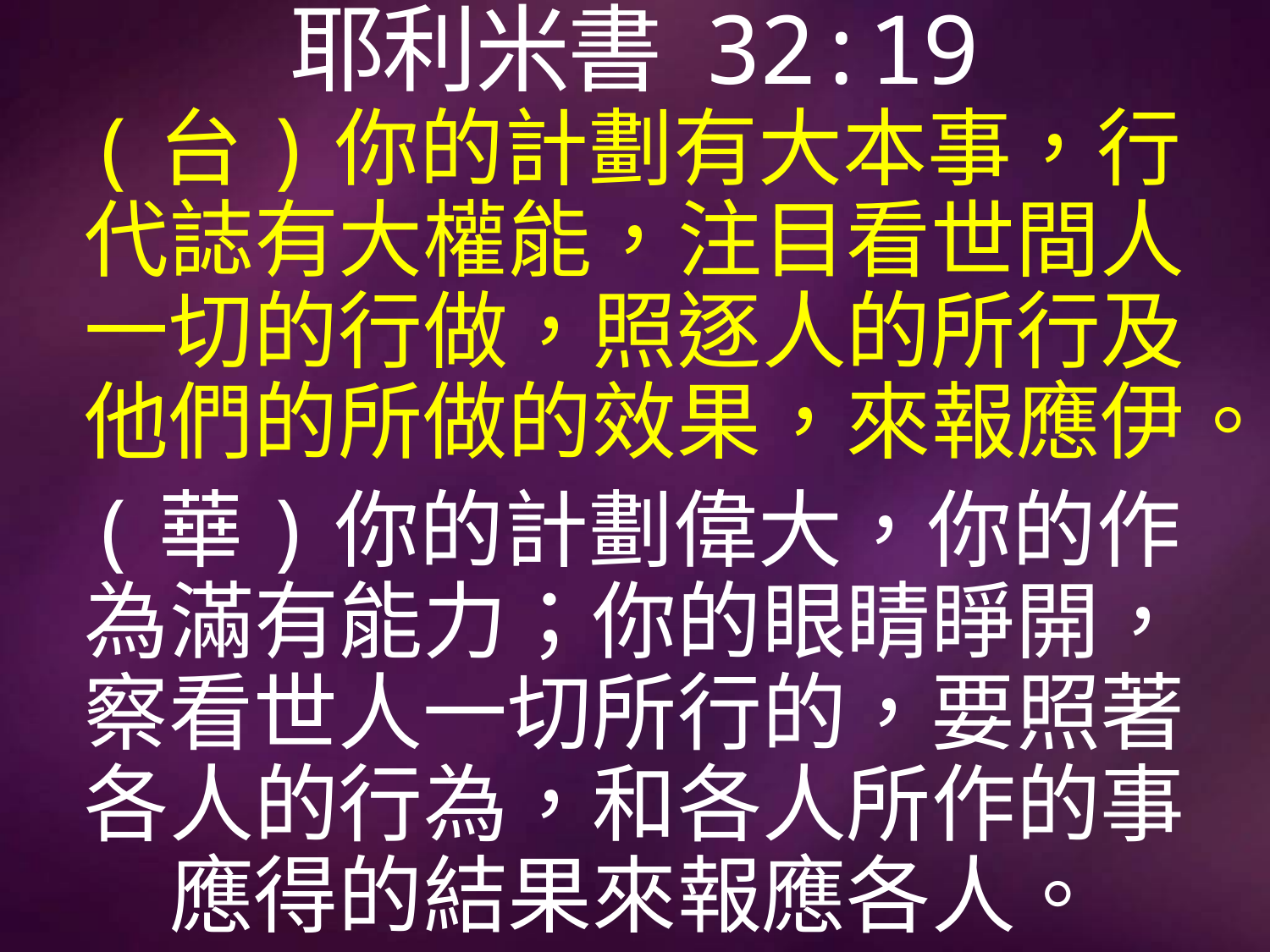

# 耶利米書 32:19
(台)你的計劃有大本事，行代誌有大權能，注目看世間人一切的行做，照逐人的所行及他們的所做的效果，來報應伊。
(華)你的計劃偉大，你的作為滿有能力；你的眼睛睜開，察看世人一切所行的，要照著各人的行為，和各人所作的事應得的結果來報應各人。